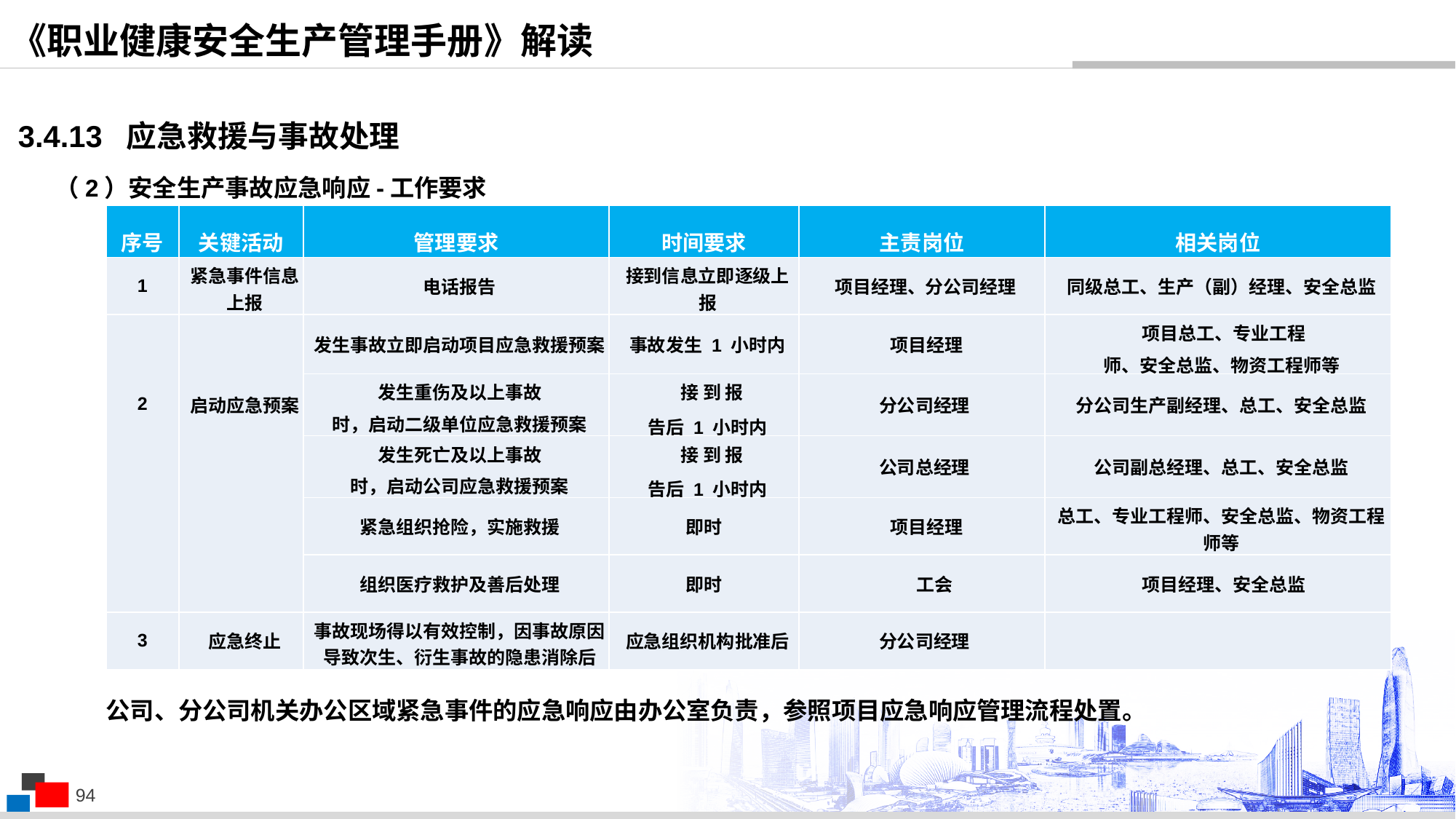

《职业健康安全生产管理手册》解读
3.4.13  应急救援与事故处理
（2）安全生产事故应急响应-工作要求
| 序号 | 关键活动 | 管理要求 | 时间要求 | 主责岗位 | 相关岗位 |
| --- | --- | --- | --- | --- | --- |
| 1 | 紧急事件信息上报 | 电话报告 | 接到信息立即逐级上报 | 项目经理、分公司经理 | 同级总工、生产（副）经理、安全总监 |
| 2 | 启动应急预案 | 发生事故立即启动项目应急救援预案 | 事故发生 1 小时内 | 项目经理 | 项目总工、专业工程 师、安全总监、物资工程师等 |
|  |  | 发生重伤及以上事故 时，启动二级单位应急救援预案 | 接 到 报 告后 1 小时内 | 分公司经理 | 分公司生产副经理、总工、安全总监 |
|  |  | 发生死亡及以上事故 时，启动公司应急救援预案 | 接 到 报 告后 1 小时内 | 公司总经理 | 公司副总经理、总工、安全总监 |
|  |  | 紧急组织抢险，实施救援 | 即时 | 项目经理 | 总工、专业工程师、安全总监、物资工程师等 |
|  |  | 组织医疗救护及善后处理 | 即时 | 工会 | 项目经理、安全总监 |
| 3 | 应急终止 | 事故现场得以有效控制，因事故原因导致次生、衍生事故的隐患消除后 | 应急组织机构批准后 | 分公司经理 |  |
公司、分公司机关办公区域紧急事件的应急响应由办公室负责，参照项目应急响应管理流程处置。